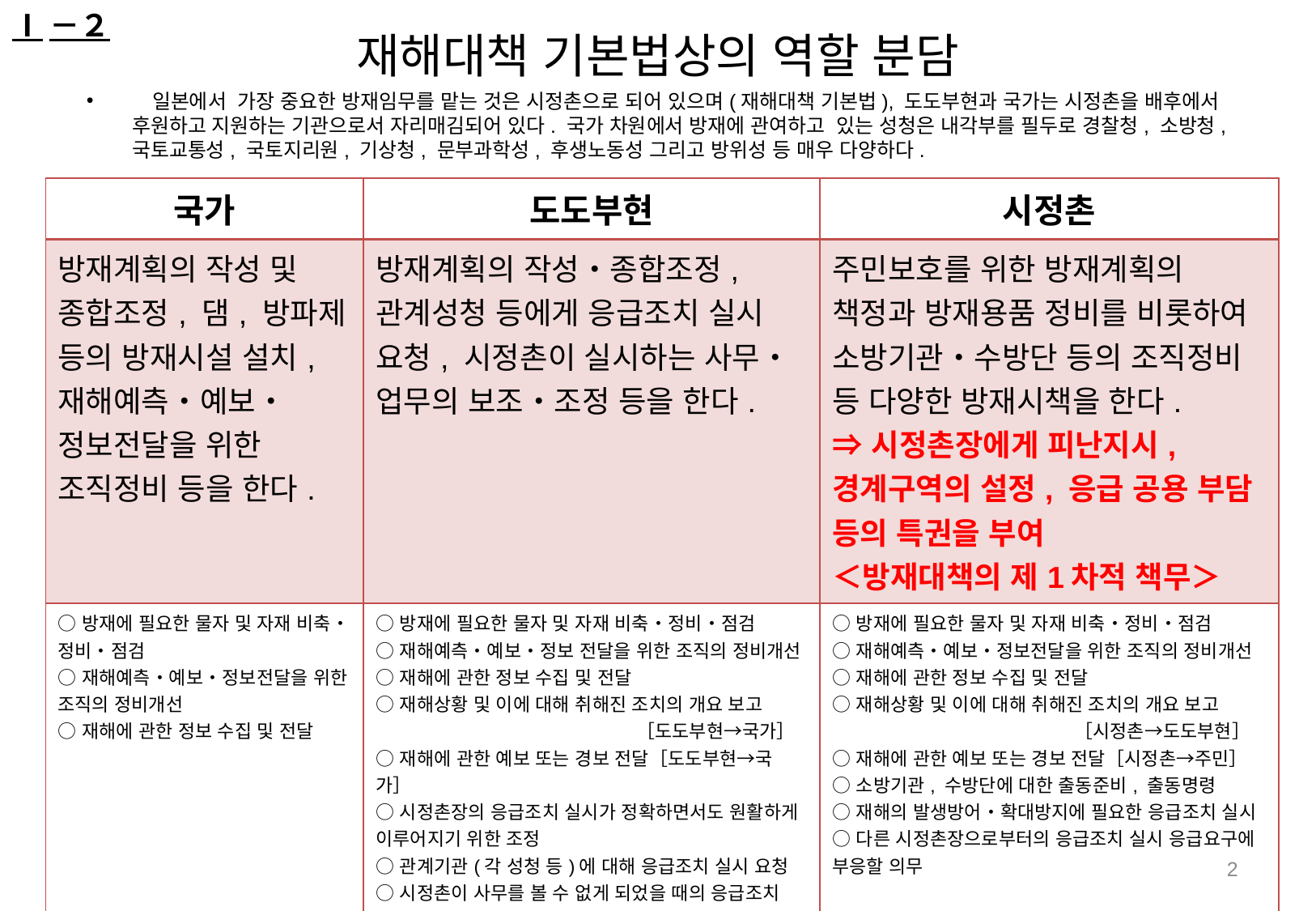

Ⅰ－２
# 재해대책 기본법상의 역할 분담
　일본에서  가장 중요한 방재임무를 맡는 것은 시정촌으로 되어 있으며(재해대책 기본법), 도도부현과 국가는 시정촌을 배후에서 후원하고 지원하는 기관으로서 자리매김되어 있다. 국가 차원에서 방재에 관여하고  있는 성청은 내각부를 필두로 경찰청, 소방청, 국토교통성, 국토지리원, 기상청, 문부과학성, 후생노동성 그리고 방위성 등 매우 다양하다.
| 국가 | 도도부현 | 시정촌 |
| --- | --- | --- |
| 방재계획의 작성 및 종합조정, 댐, 방파제 등의 방재시설 설치, 재해예측・예보・정보전달을 위한 조직정비 등을 한다. | 방재계획의 작성・종합조정, 관계성청 등에게 응급조치 실시 요청, 시정촌이 실시하는 사무・업무의 보조・조정 등을 한다. | 주민보호를 위한 방재계획의 책정과 방재용품 정비를 비롯하여 소방기관・수방단 등의 조직정비 등 다양한 방재시책을 한다. ⇒시정촌장에게 피난지시, 경계구역의 설정, 응급 공용 부담 등의 특권을 부여 ＜방재대책의 제1차적 책무＞ |
| ○방재에 필요한 물자 및 자재 비축・정비・점검 ○재해예측・예보・정보전달을 위한 조직의 정비개선 ○재해에 관한 정보 수집 및 전달 | ○방재에 필요한 물자 및 자재 비축・정비・점검 ○재해예측・예보・정보 전달을 위한 조직의 정비개선 ○재해에 관한 정보 수집 및 전달 ○재해상황 및 이에 대해 취해진 조치의 개요 보고 　　　　　　　　　　　　　　［도도부현→국가］ ○재해에 관한 예보 또는 경보 전달［도도부현→국가］ ○시정촌장의 응급조치 실시가 정확하면서도 원활하게 이루어지기 위한 조정 ○관계기관(각 성청 등)에 대해 응급조치 실시 요청 ○시정촌이 사무를 볼 수 없게 되었을 때의 응급조치 대행 ○다른 도도부현 지사로부터의 응급조치 실시 응원 요구에 부응할 의무 | ○방재에 필요한 물자 및 자재 비축・정비・점검 ○재해예측・예보・정보전달을 위한 조직의 정비개선 ○재해에 관한 정보 수집 및 전달 ○재해상황 및 이에 대해 취해진 조치의 개요 보고 　　　　　　　　　　　　　［시정촌→도도부현］ ○재해에 관한 예보 또는 경보 전달［시정촌→주민］ ○소방기관, 수방단에 대한 출동준비, 출동명령 ○재해의 발생방어・확대방지에 필요한 응급조치 실시 ○다른 시정촌장으로부터의 응급조치 실시 응급요구에 부응할 의무 |
2